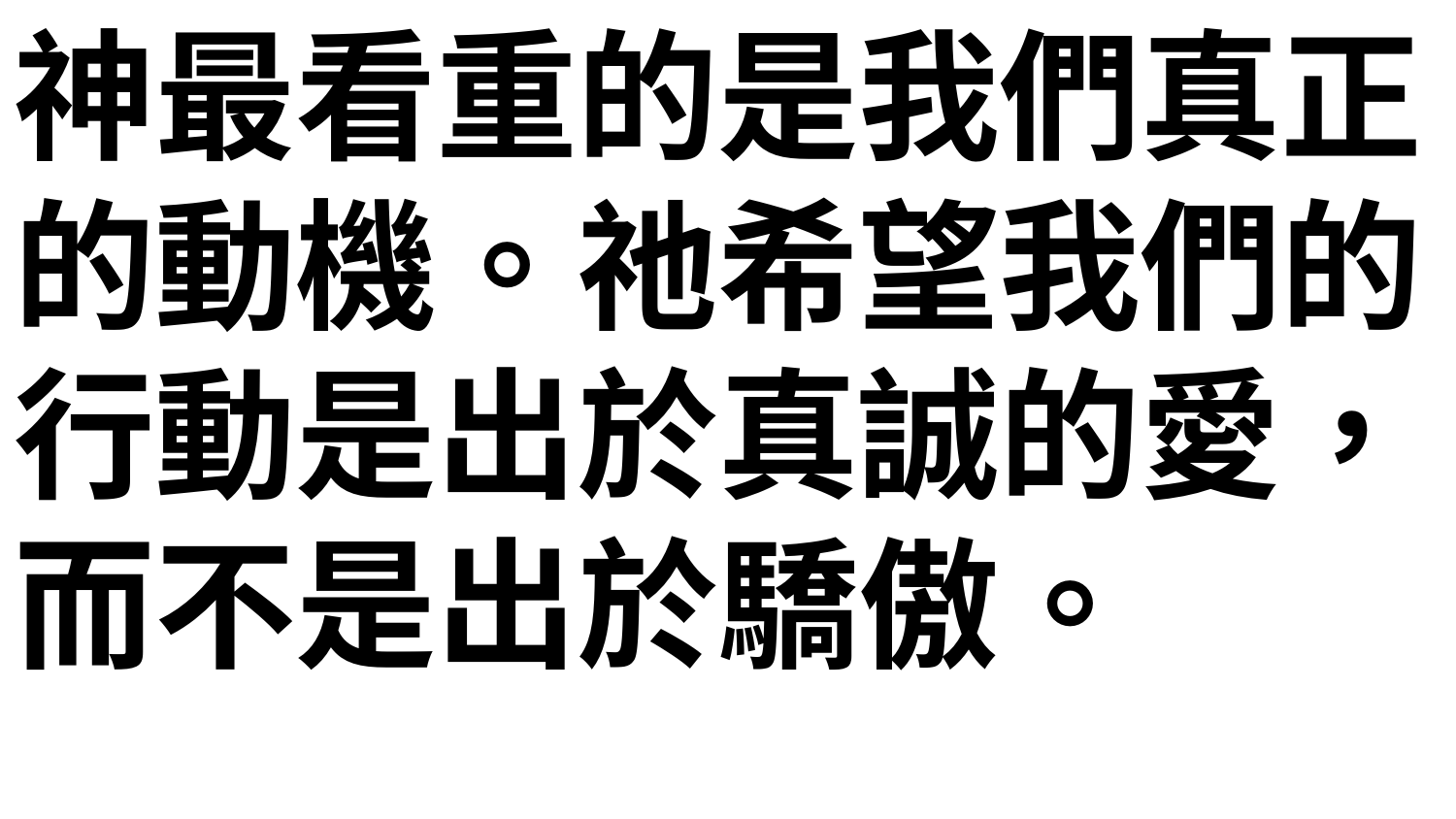

神最看重的是我們真正的動機。祂希望我們的行動是出於真誠的愛，而不是出於驕傲。